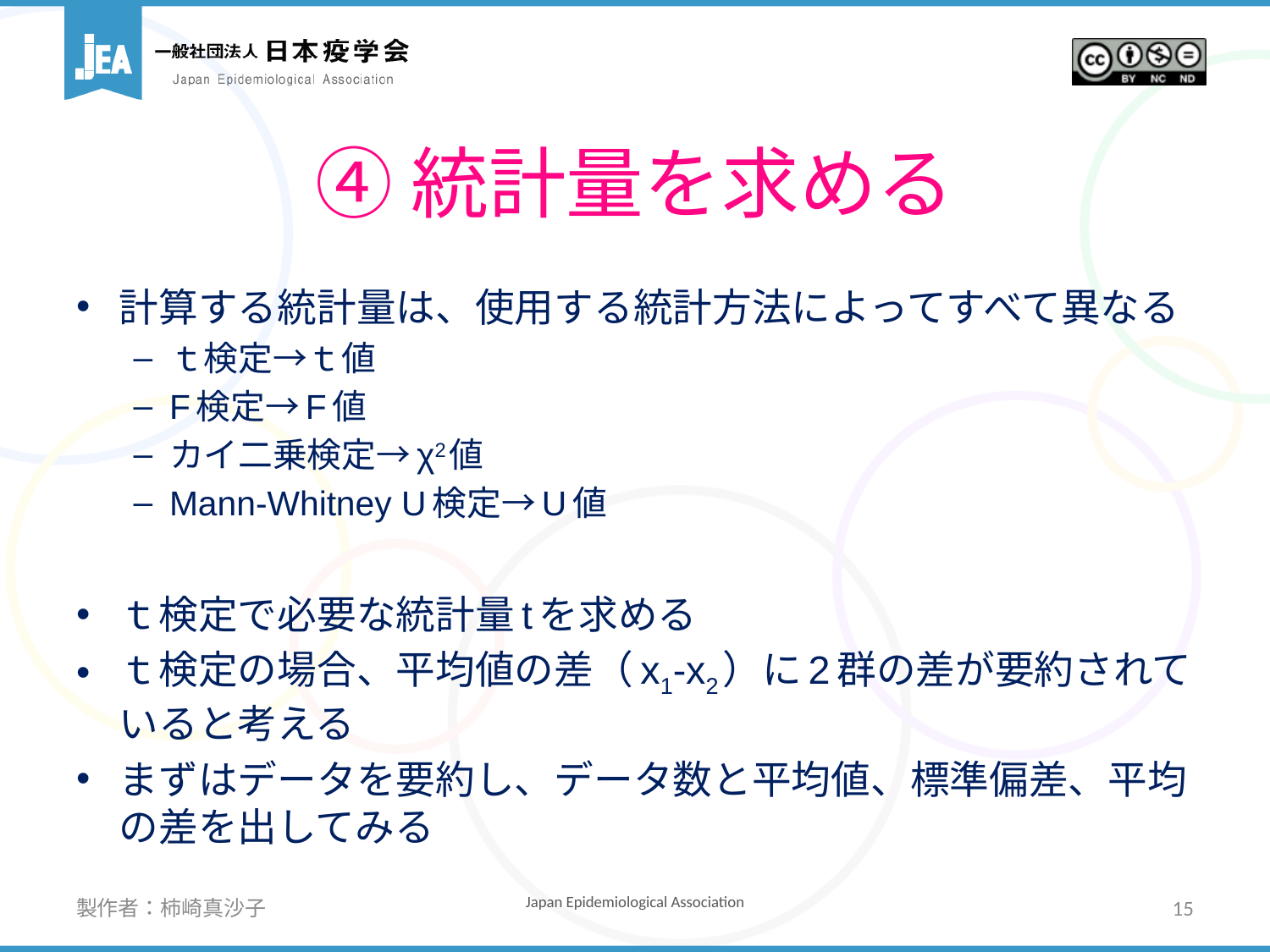

# ④統計量を求める
計算する統計量は、使用する統計方法によってすべて異なる
ｔ検定→ｔ値
F検定→F値
カイ二乗検定→χ2値
Mann-Whitney U検定→U値

ｔ検定で必要な統計量tを求める
ｔ検定の場合、平均値の差（x1-x2）に2群の差が要約されていると考える
まずはデータを要約し、データ数と平均値、標準偏差、平均の差を出してみる

製作者：柿崎真沙子
15